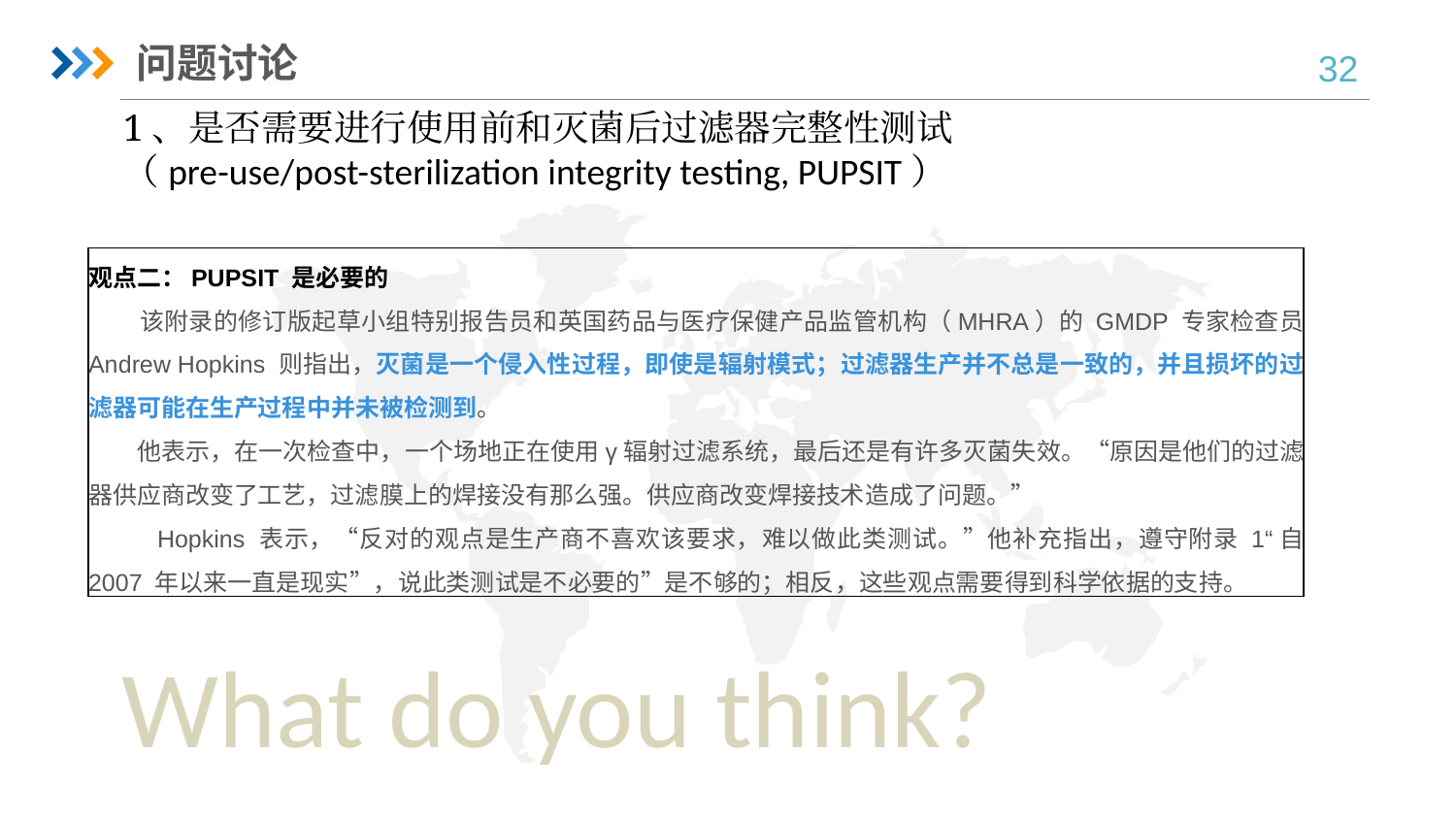

问题讨论
1、是否需要进行使用前和灭菌后过滤器完整性测试
（pre-use/post-sterilization integrity testing, PUPSIT）

观点二：PUPSIT 是必要的
        该附录的修订版起草小组特别报告员和英国药品与医疗保健产品监管机构（MHRA）的 GMDP 专家检查员 Andrew Hopkins 则指出，灭菌是一个侵入性过程，即使是辐射模式；过滤器生产并不总是一致的，并且损坏的过滤器可能在生产过程中并未被检测到。
        他表示，在一次检查中，一个场地正在使用γ辐射过滤系统，最后还是有许多灭菌失效。“原因是他们的过滤器供应商改变了工艺，过滤膜上的焊接没有那么强。供应商改变焊接技术造成了问题。”
         Hopkins 表示，“反对的观点是生产商不喜欢该要求，难以做此类测试。”他补充指出，遵守附录 1“自 2007 年以来一直是现实”，说此类测试是不必要的”是不够的；相反，这些观点需要得到科学依据的支持。
What do you think?